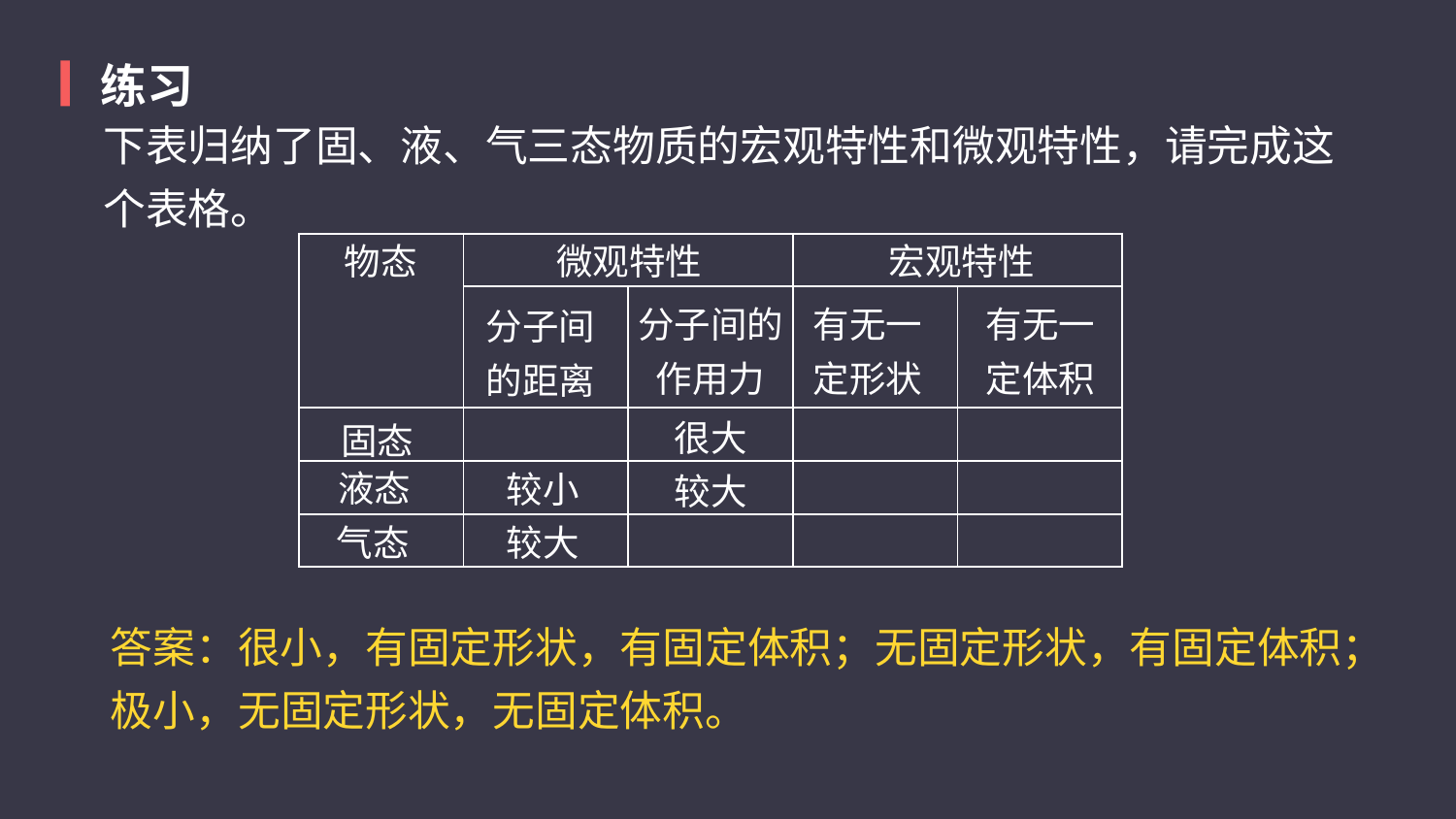

练习

下表归纳了固、液、气三态物质的宏观特性和微观特性，请完成这个表格。
物态
微观特性
宏观特性
|  |  |  |  |  |
| --- | --- | --- | --- | --- |
|  |  |  |  |  |
|  |  |  |  |  |
|  |  |  |  |  |
|  |  |  |  |  |
分子间的作用力
有无一定形状
有无一定体积
分子间的距离
很大
固态
液态
较小
较大
气态
较大
答案：很小，有固定形状，有固定体积；无固定形状，有固定体积；极小，无固定形状，无固定体积。